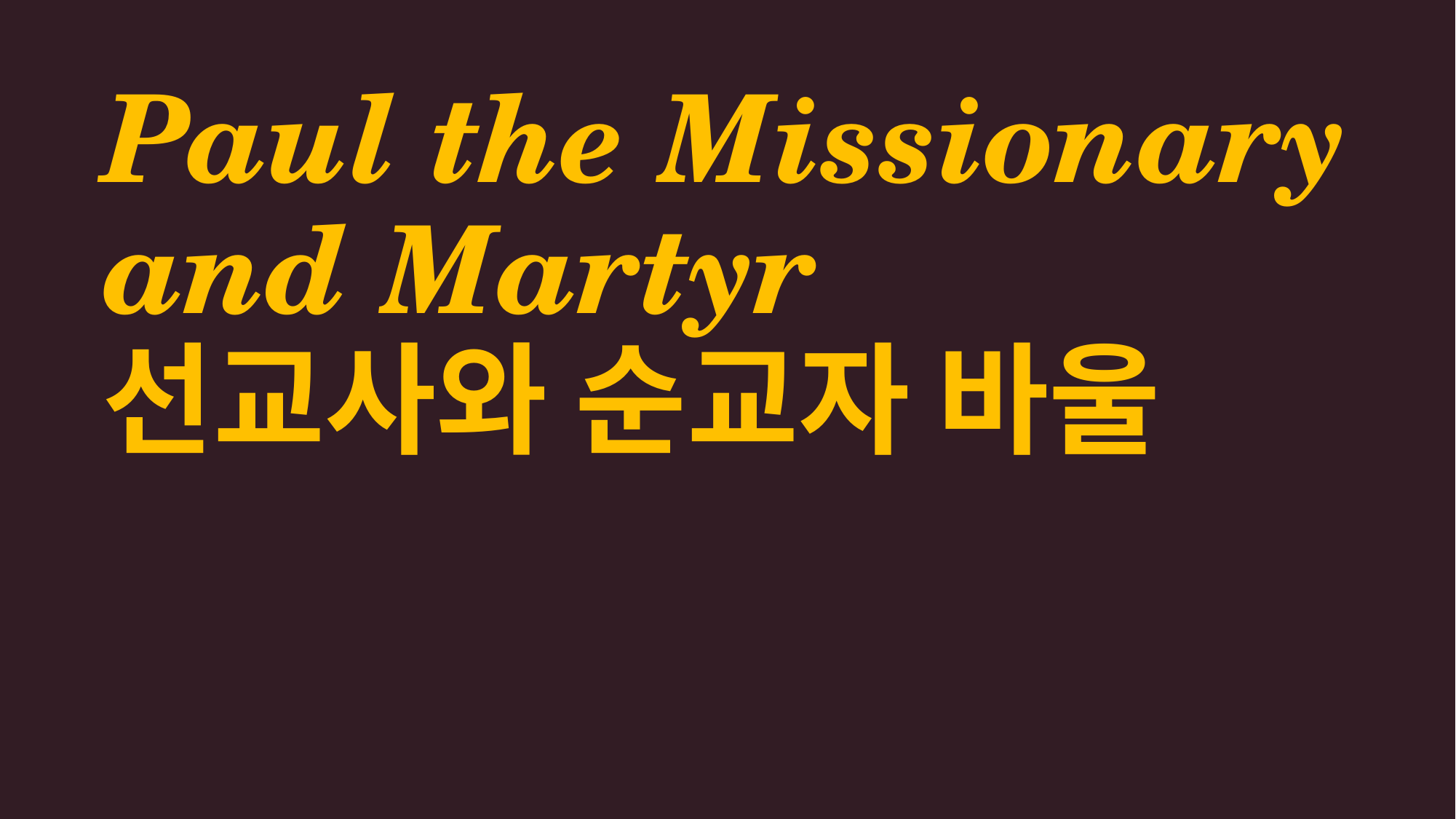

# Paul the Missionary and Martyr 선교사와 순교자 바울